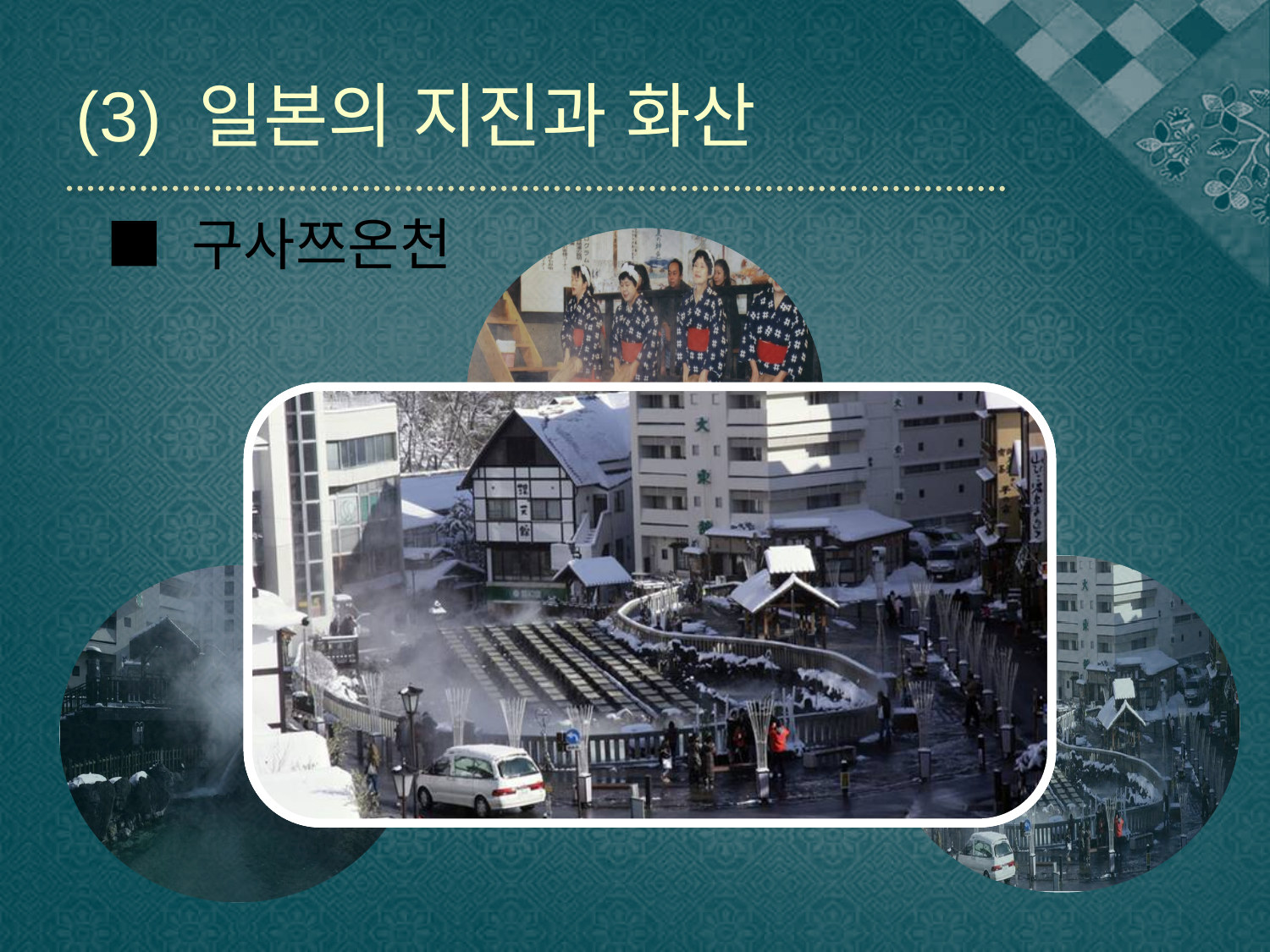

(3) 일본의 지진과 화산
# ■ 구사쯔온천